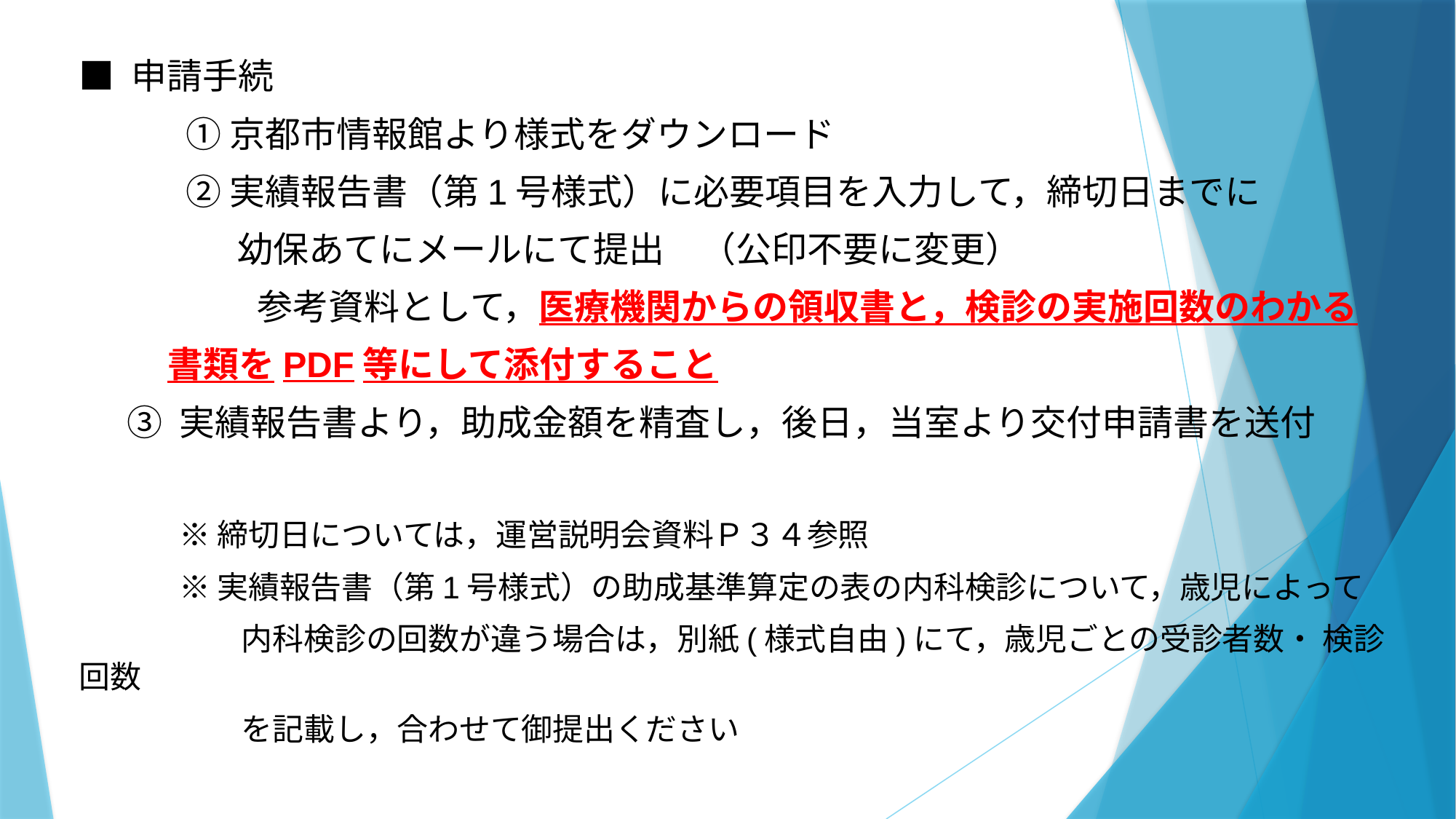

■ 申請手続
　　　① 京都市情報館より様式をダウンロード
　　　② 実績報告書（第1号様式）に必要項目を入力して，締切日までに
　 　　　 幼保あてにメールにて提出　（公印不要に変更）
　　　　　参考資料として，医療機関からの領収書と，検診の実施回数のわかる
          書類をPDF等にして添付すること
      ③ 実績報告書より，助成金額を精査し，後日，当室より交付申請書を送付

　　　 ※ 締切日については，運営説明会資料Ｐ３４参照
　　　 ※ 実績報告書（第1号様式）の助成基準算定の表の内科検診について，歳児によって
　　　　　 内科検診の回数が違う場合は，別紙(様式自由)にて，歳児ごとの受診者数・ 検診回数
　　　　　 を記載し，合わせて御提出ください